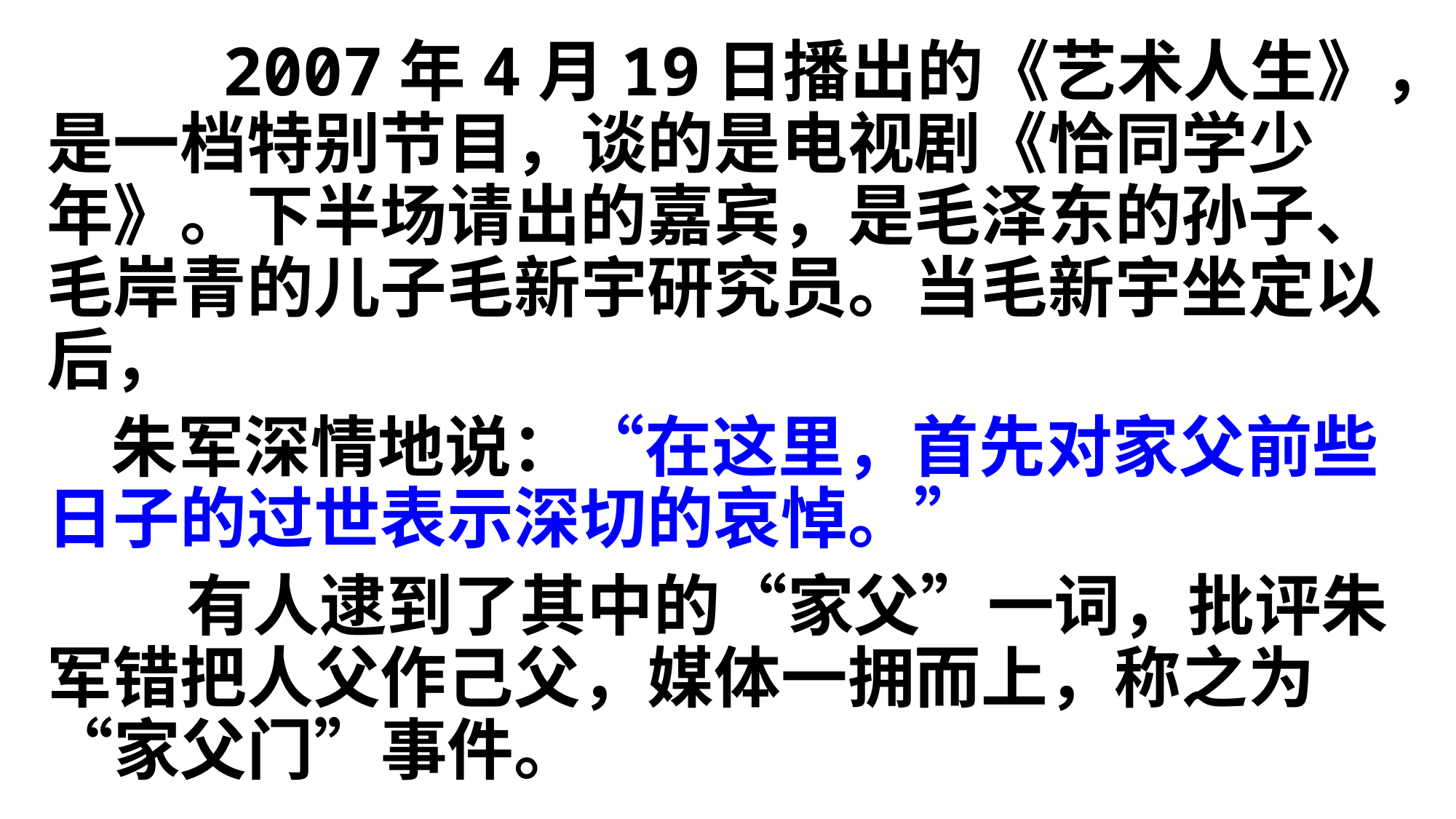

2007年4月19日播出的《艺术人生》，是一档特别节目，谈的是电视剧《恰同学少年》。下半场请出的嘉宾，是毛泽东的孙子、毛岸青的儿子毛新宇研究员。当毛新宇坐定以后，
     朱军深情地说：“在这里，首先对家父前些日子的过世表示深切的哀悼。”
          有人逮到了其中的“家父”一词，批评朱军错把人父作己父，媒体一拥而上，称之为“家父门”事件。